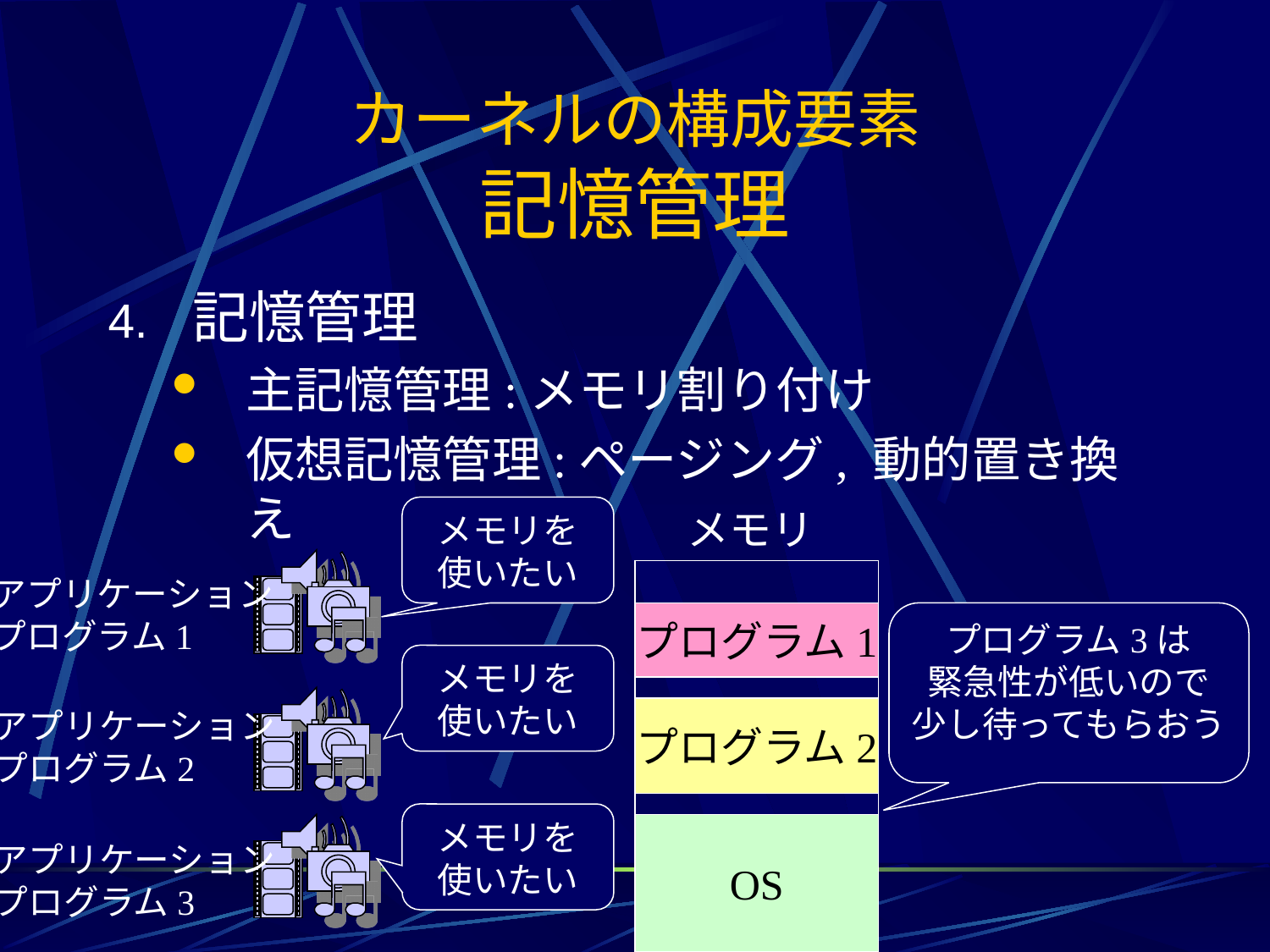

# カーネルの構成要素 記憶管理
記憶管理
主記憶管理:メモリ割り付け
仮想記憶管理:ページング, 動的置き換え
メモリを
使いたい
メモリ

アプリケーション
プログラム1

プログラム1
プログラム3は
緊急性が低いので
少し待ってもらおう
メモリを
使いたい
メモリを
使いたい

アプリケーション
プログラム2
プログラム2
OS

アプリケーション
プログラム3